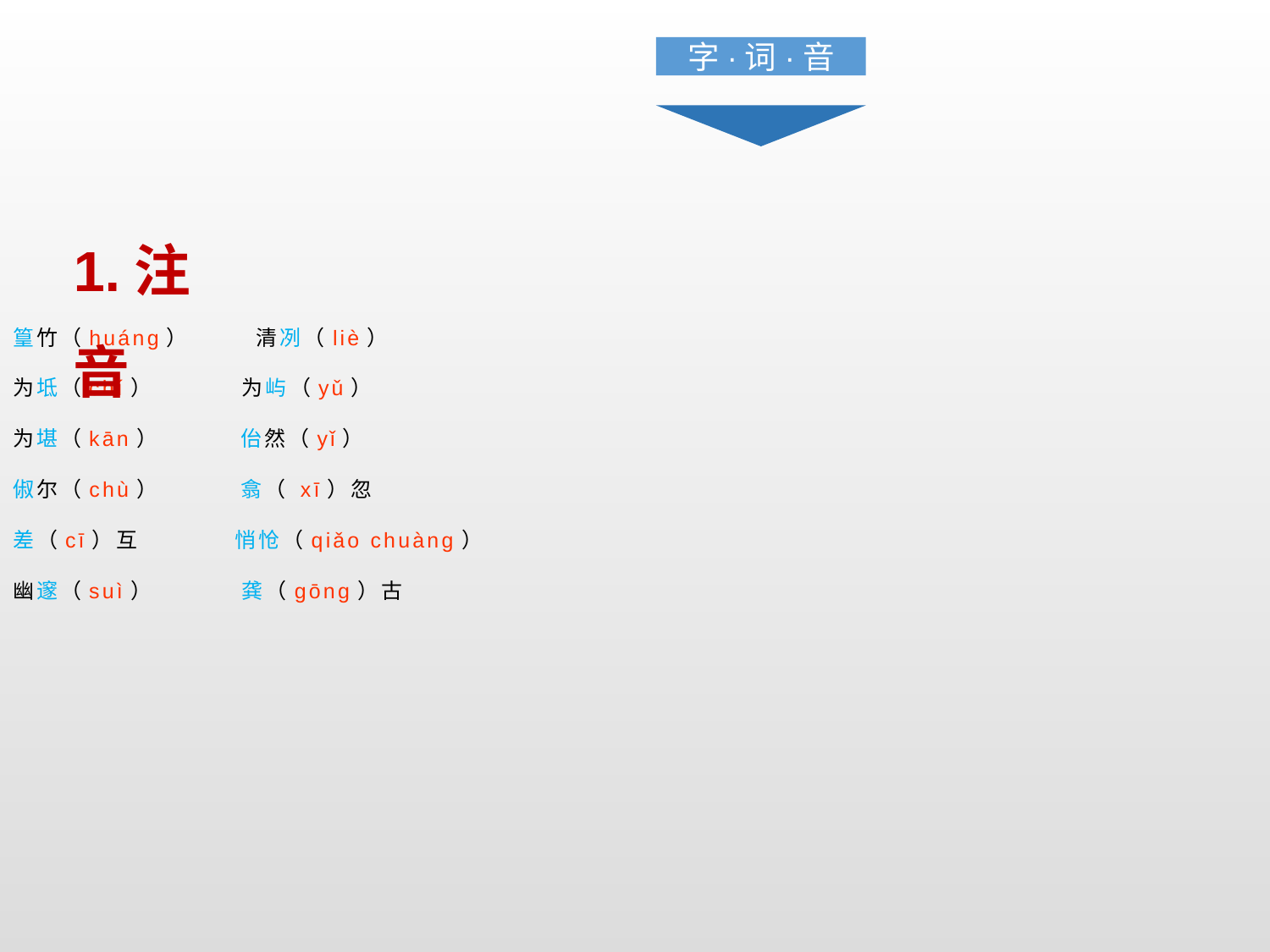

字·词·音

1.注音
篁竹（huánɡ）         清冽（liè）
为坻（chí）            为屿（yǔ）
为堪（kān）           佁然（yǐ）
俶尔（chù）           翕（ xī）忽
差（cī）互             悄怆（qiǎo chuànɡ）
幽邃（suì）            龚（ɡōnɡ）古